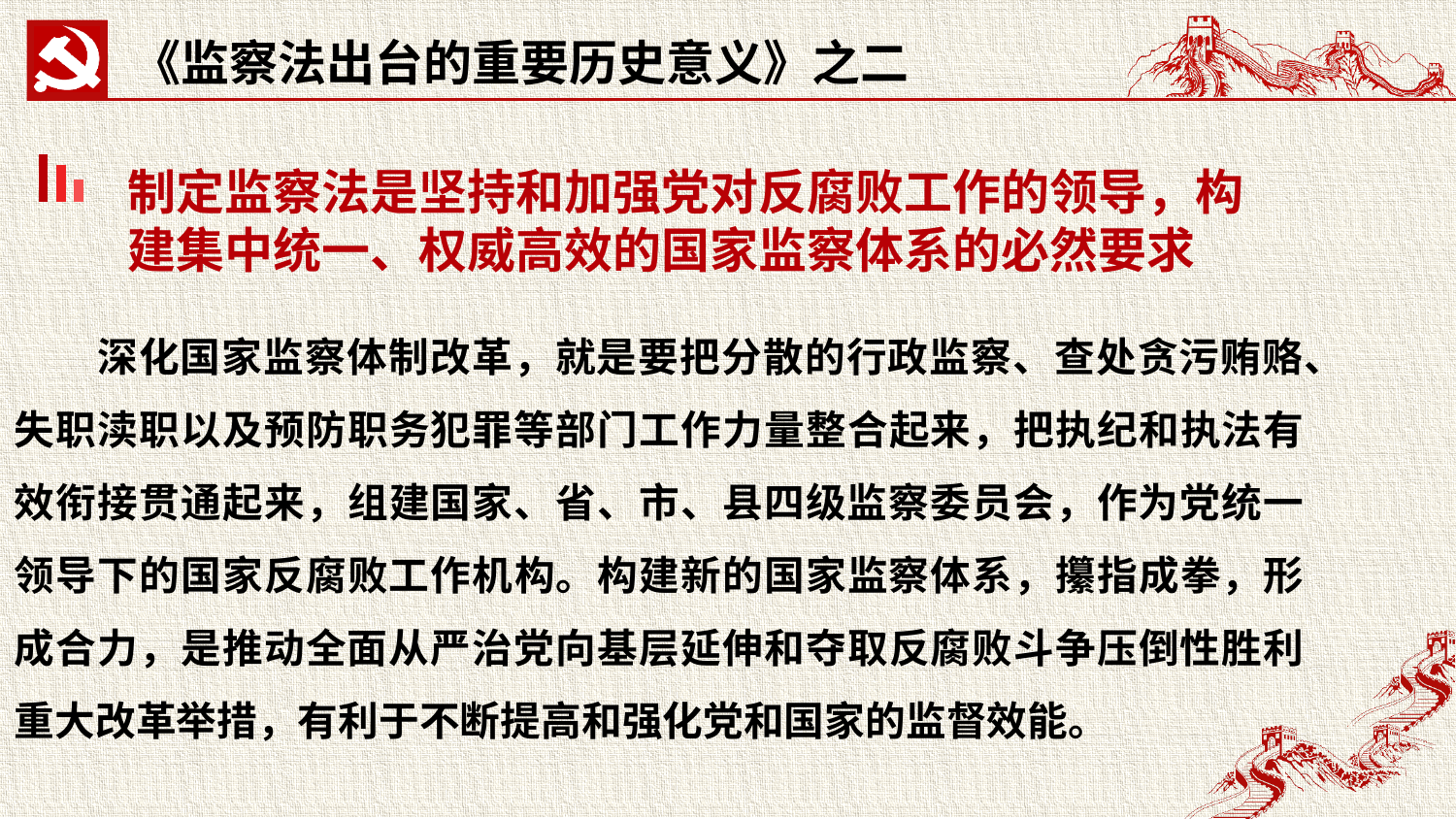

《监察法出台的重要历史意义》之二
制定监察法是坚持和加强党对反腐败工作的领导，构建集中统一、权威高效的国家监察体系的必然要求
       深化国家监察体制改革，就是要把分散的行政监察、查处贪污贿赂、失职渎职以及预防职务犯罪等部门工作力量整合起来，把执纪和执法有效衔接贯通起来，组建国家、省、市、县四级监察委员会，作为党统一领导下的国家反腐败工作机构。构建新的国家监察体系，攥指成拳，形成合力，是推动全面从严治党向基层延伸和夺取反腐败斗争压倒性胜利重大改革举措，有利于不断提高和强化党和国家的监督效能。